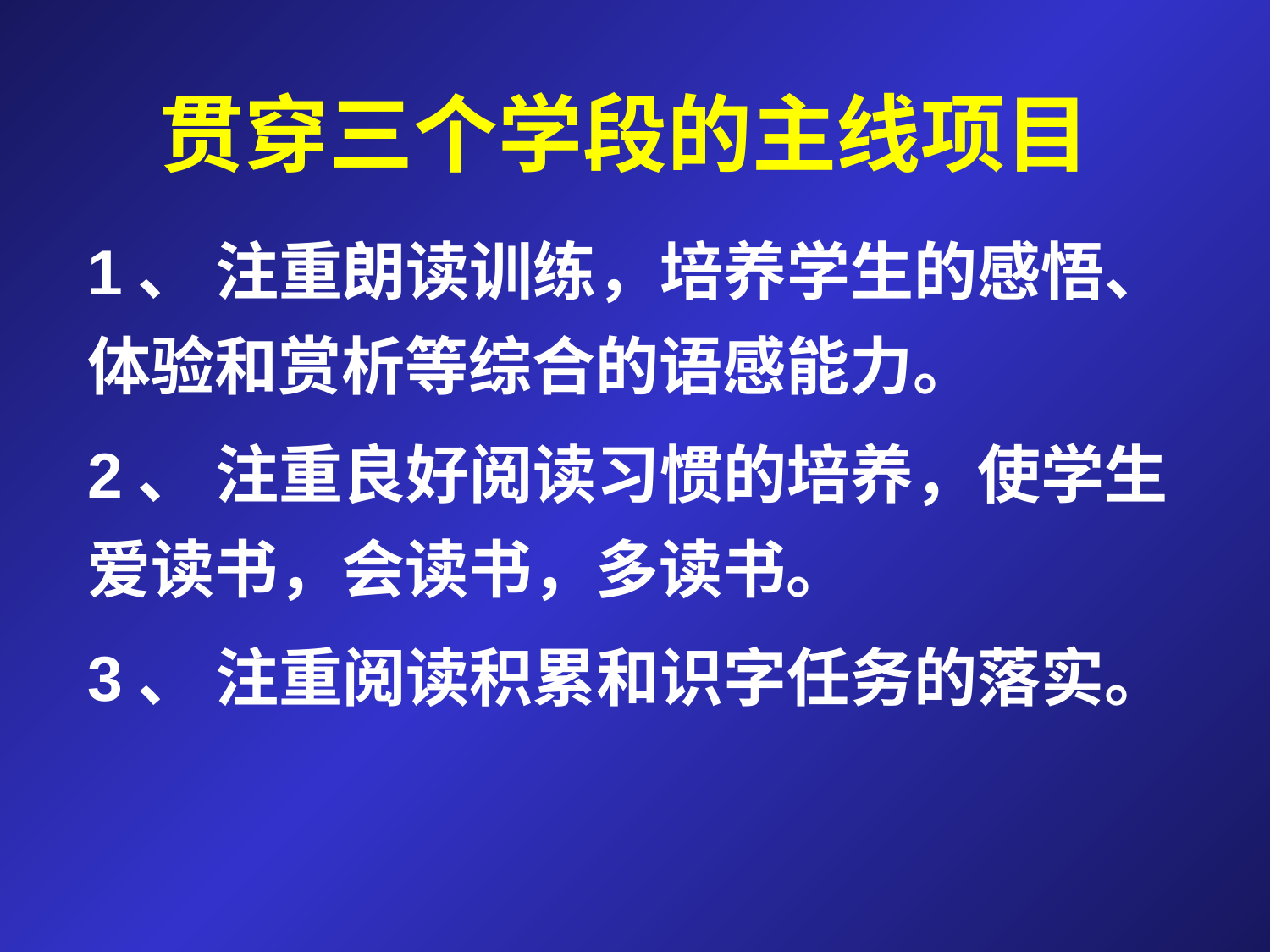

# 贯穿三个学段的主线项目
1、 注重朗读训练，培养学生的感悟、体验和赏析等综合的语感能力。
2、 注重良好阅读习惯的培养，使学生爱读书，会读书，多读书。
3、 注重阅读积累和识字任务的落实。